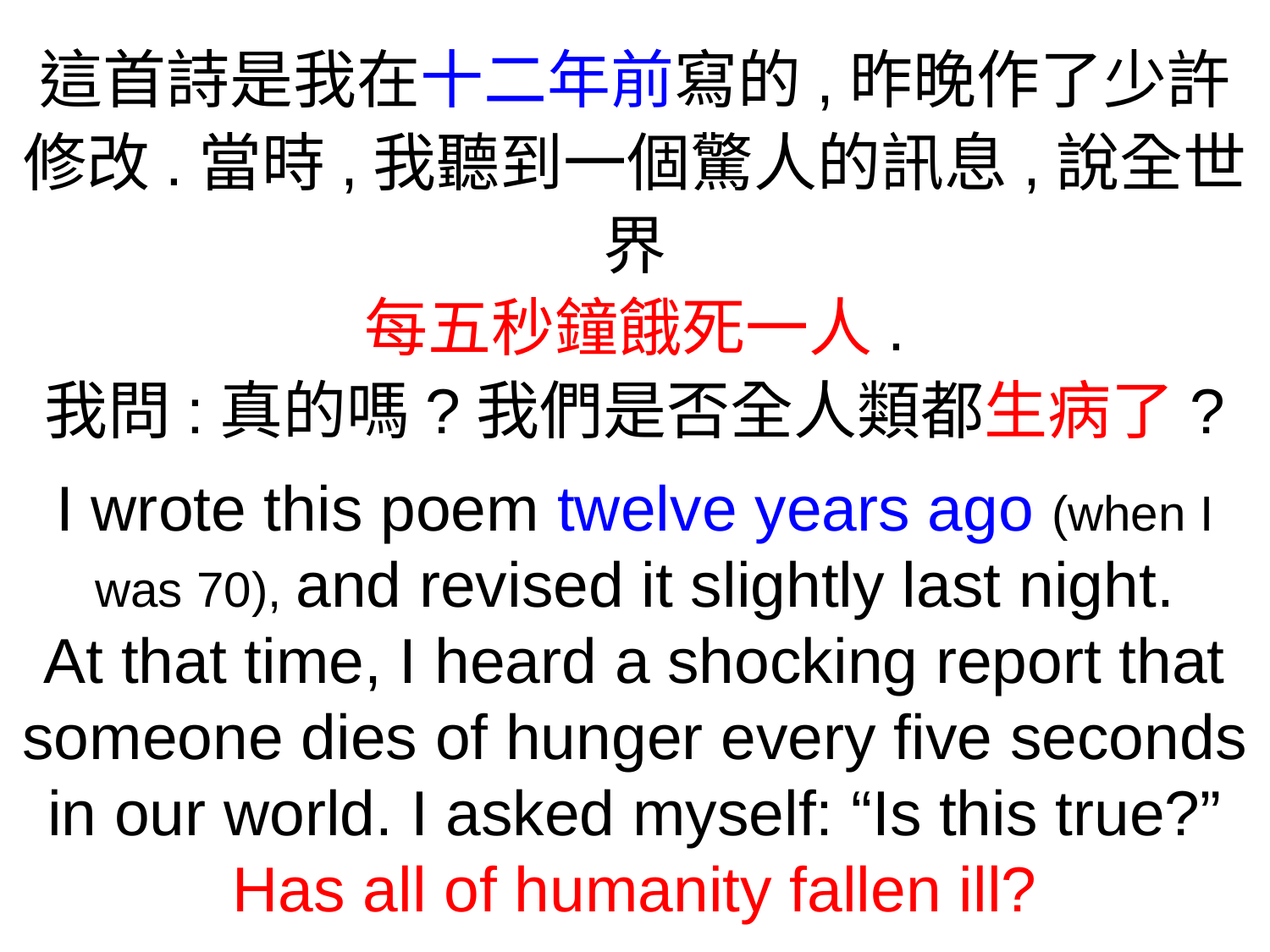

這首詩是我在十二年前寫的,昨晚作了少許修改.當時,我聽到一個驚人的訊息,說全世界
每五秒鐘餓死一人.
我問:真的嗎?我們是否全人類都生病了?
I wrote this poem twelve years ago (when I was 70), and revised it slightly last night.
At that time, I heard a shocking report that someone dies of hunger every five seconds in our world. I asked myself: “Is this true?” Has all of humanity fallen ill?